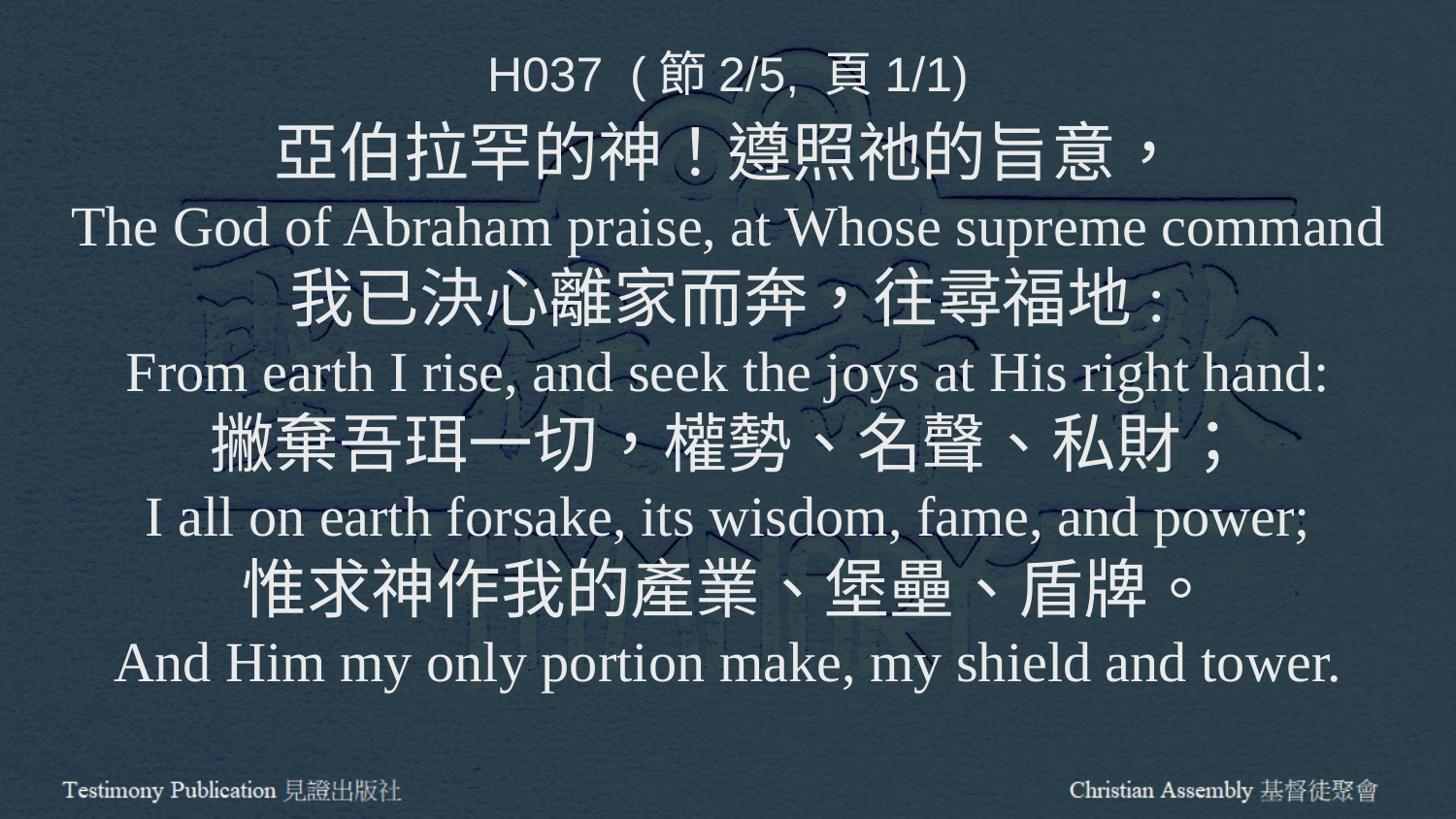

H037  (節2/5, 頁1/1)
亞伯拉罕的神！遵照祂的旨意，
The God of Abraham praise, at Whose supreme command
我已決心離家而奔，往尋福地:
From earth I rise, and seek the joys at His right hand:
撇棄吾珥一切，權勢、名聲、私財；
I all on earth forsake, its wisdom, fame, and power;
惟求神作我的產業、堡壘、盾牌。
And Him my only portion make, my shield and tower.